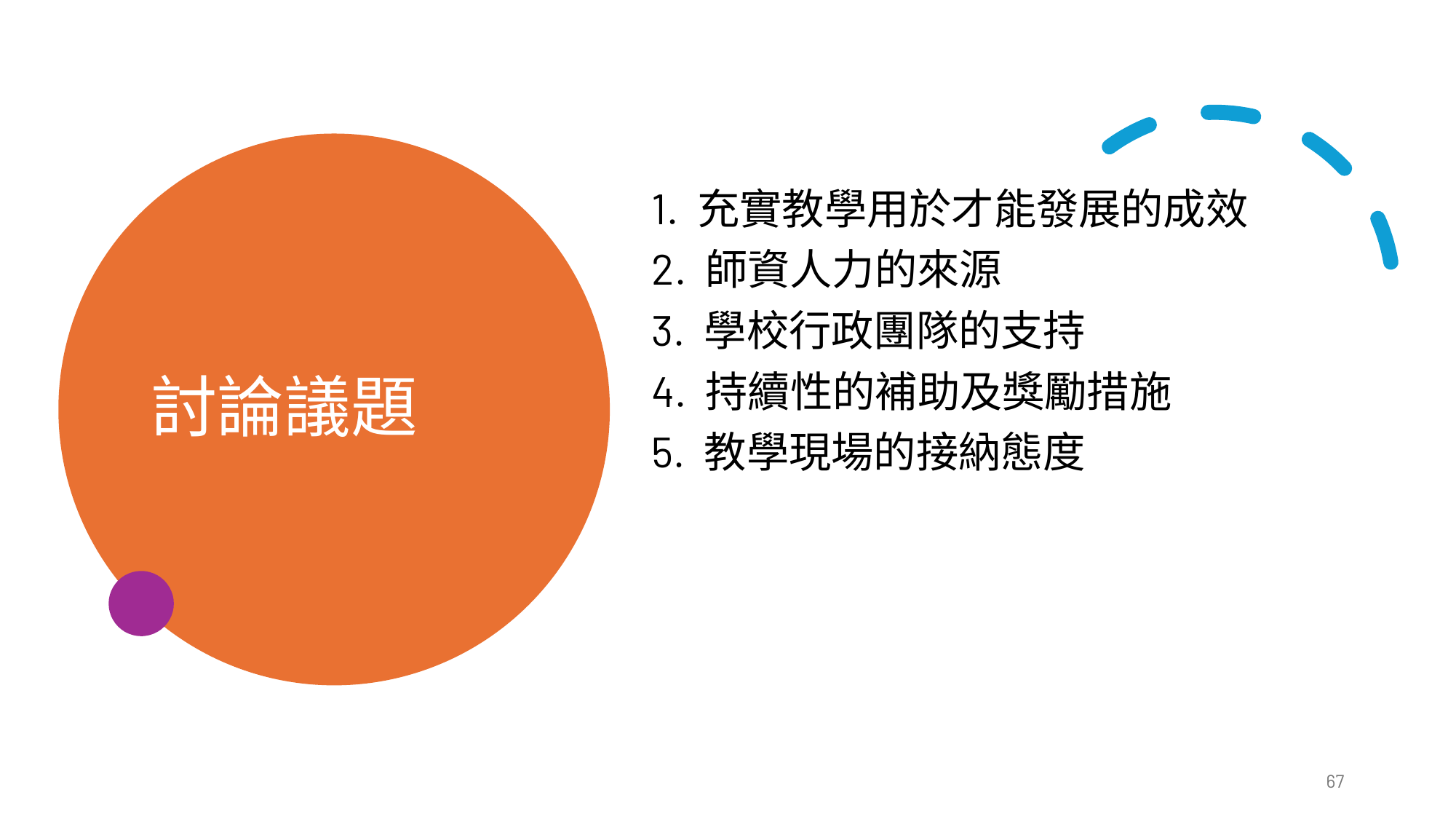

# 討論議題
1. 充實教學用於才能發展的成效
2. 師資人力的來源
3. 學校行政團隊的支持
4. 持續性的補助及獎勵措施
5. 教學現場的接納態度

67